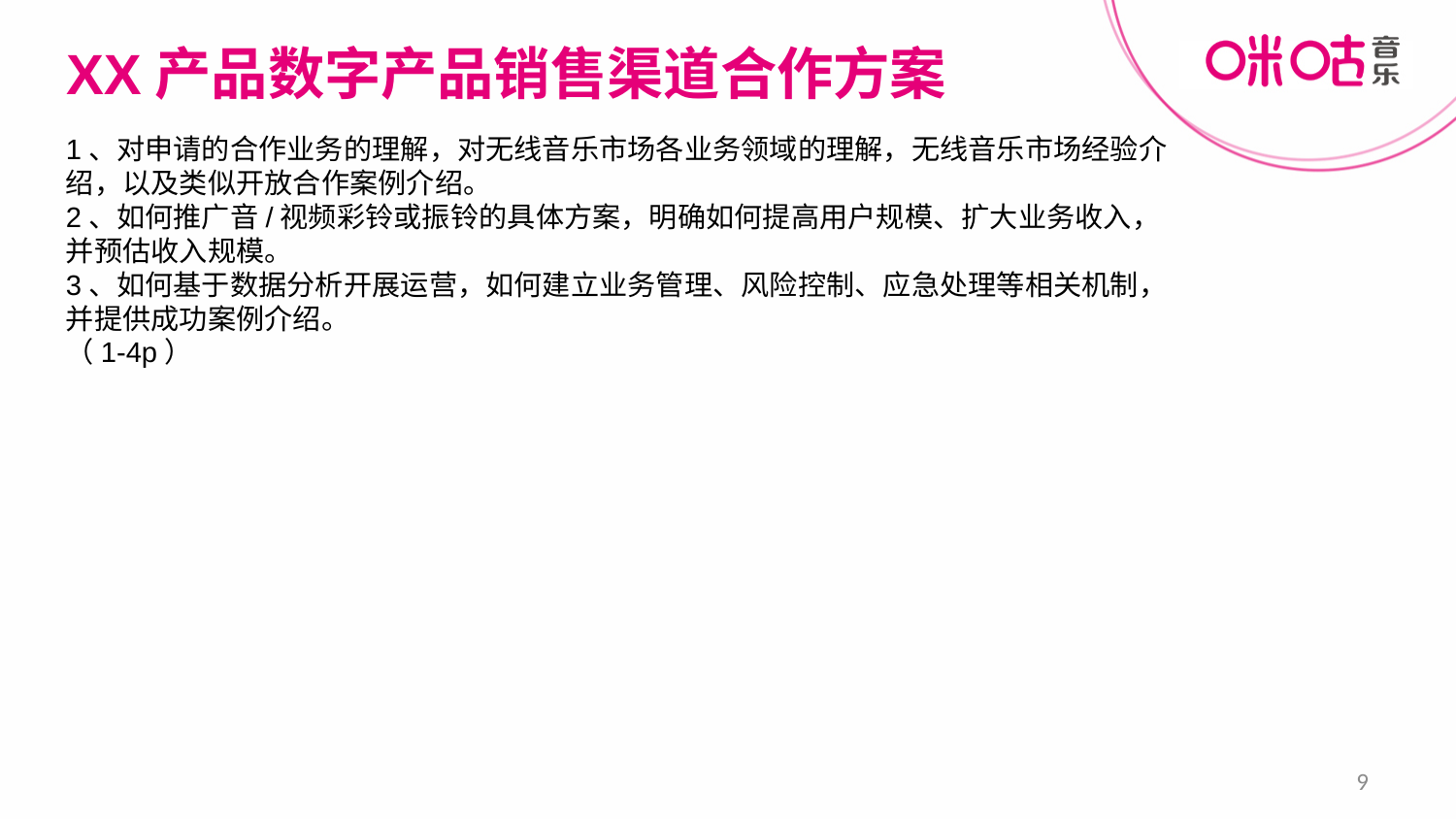

XX产品数字产品销售渠道合作方案
1、对申请的合作业务的理解，对无线音乐市场各业务领域的理解，无线音乐市场经验介绍，以及类似开放合作案例介绍。
2、如何推广音/视频彩铃或振铃的具体方案，明确如何提高用户规模、扩大业务收入，并预估收入规模。
3、如何基于数据分析开展运营，如何建立业务管理、风险控制、应急处理等相关机制，并提供成功案例介绍。
（1-4p）
9